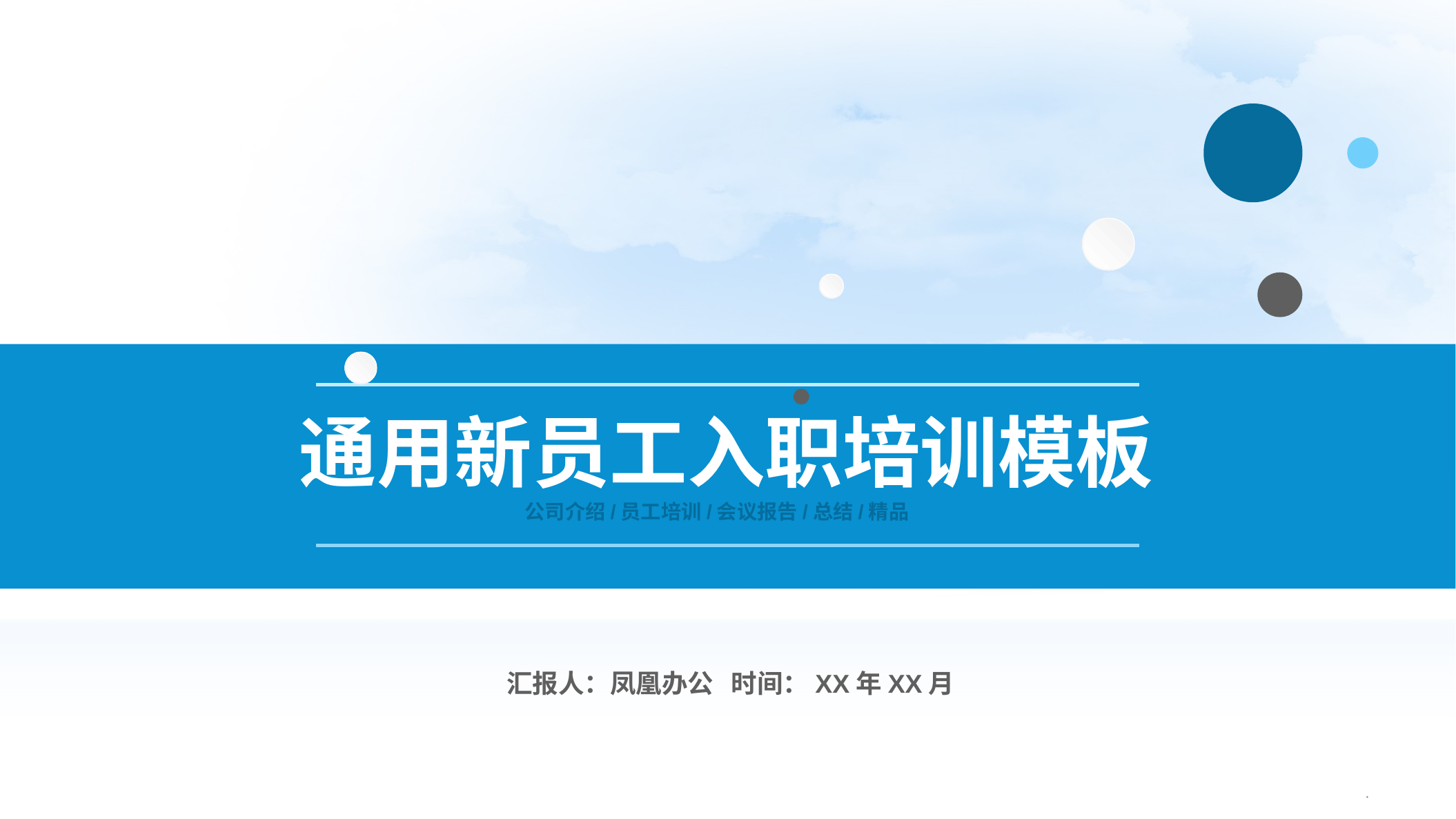

通用新员工入职培训模板

公司介绍/员工培训/会议报告/总结/精品

汇报人：凤凰办公   时间：XX年XX月
*